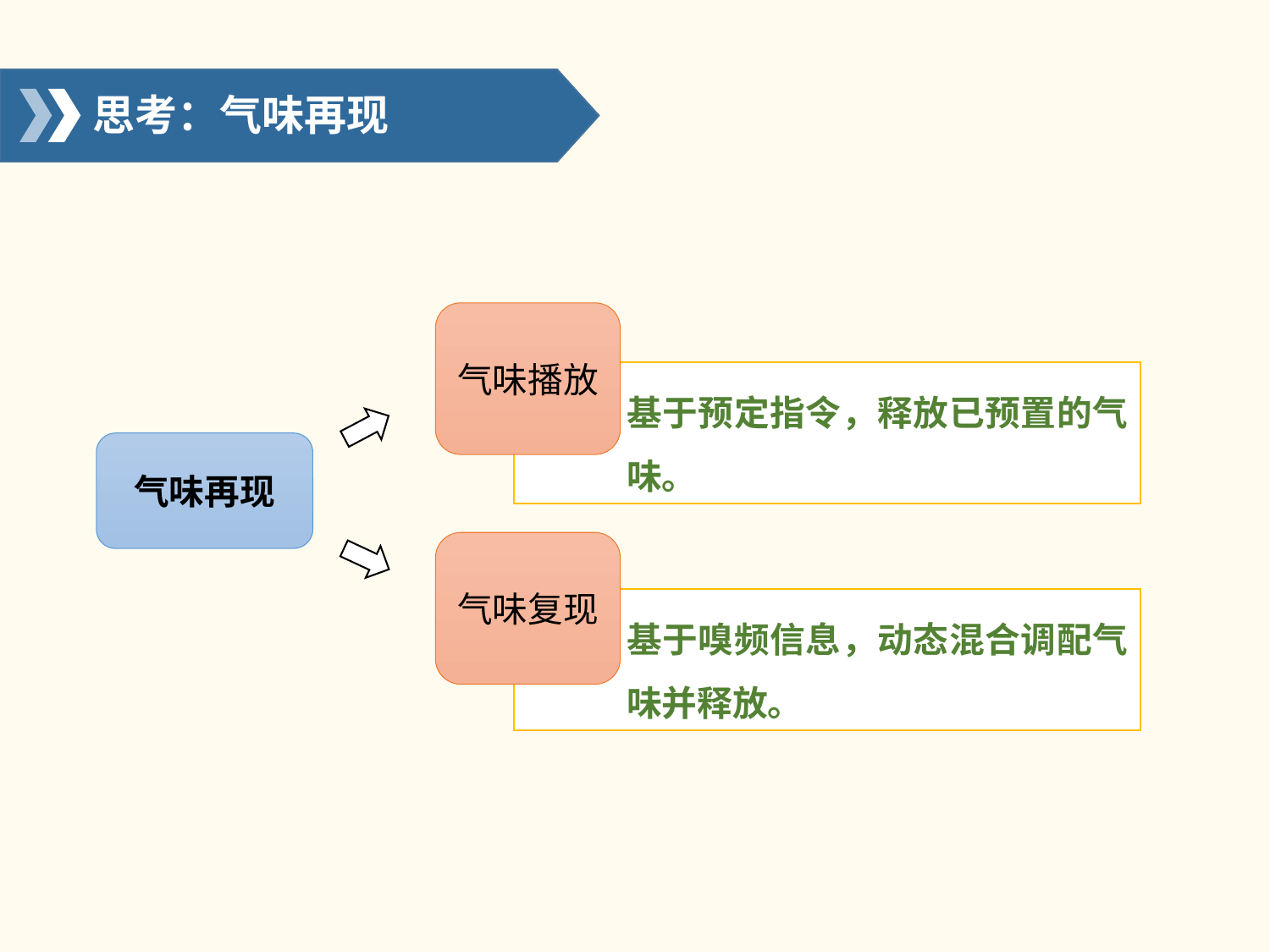

思考：气味再现
气味播放
基于预定指令，释放已预置的气味。

气味再现
气味复现

基于嗅频信息，动态混合调配气味并释放。